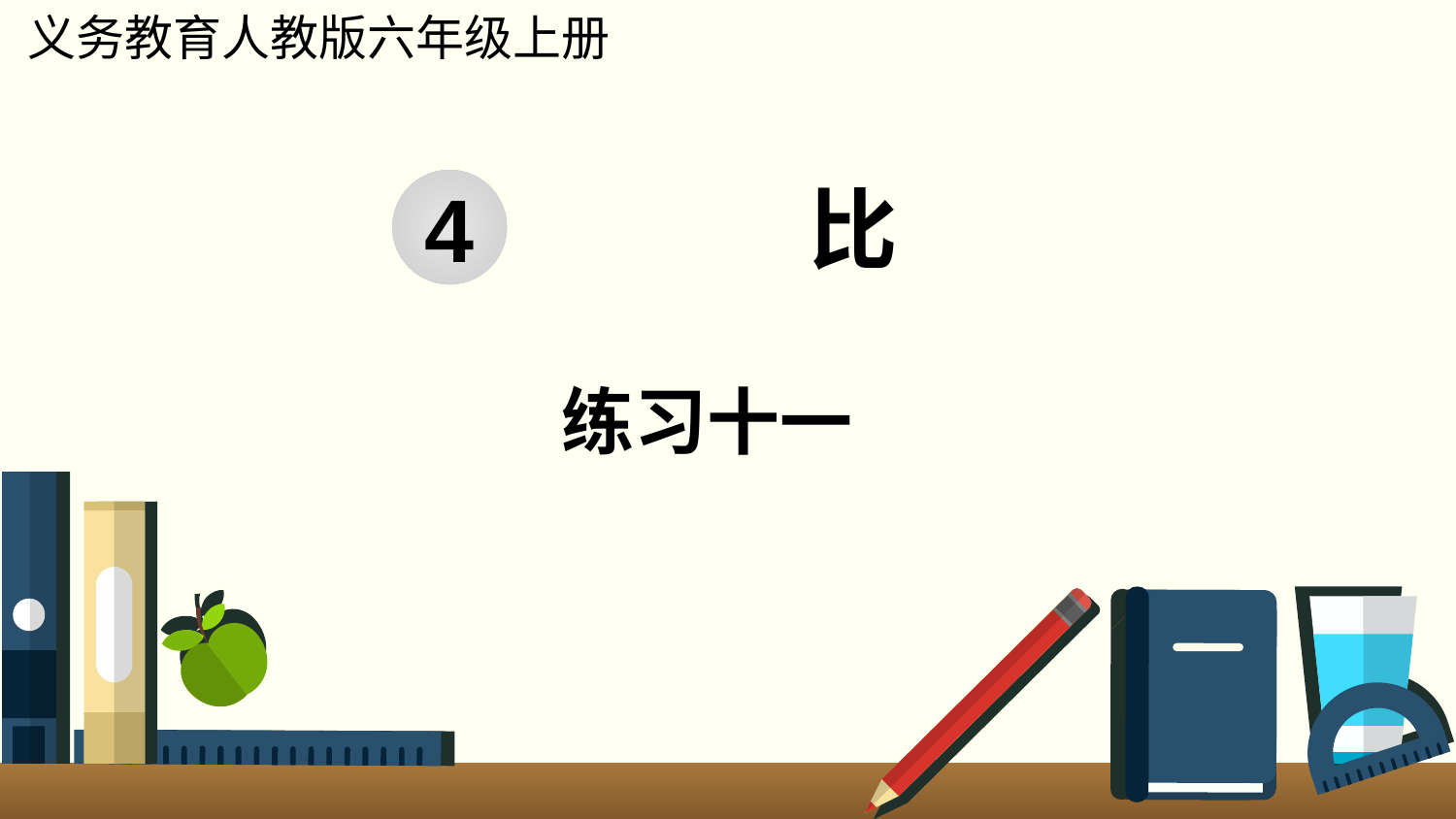

义务教育人教版六年级上册
比
4
练习十一
www.youyi100.com
www.youyi100.com
www.youyi100.com
www.youyi100.com
www.youyi100.com
www.youyi100.com
www.youyi100.com
www.youyi100.com
www.youyi100.com

优翼